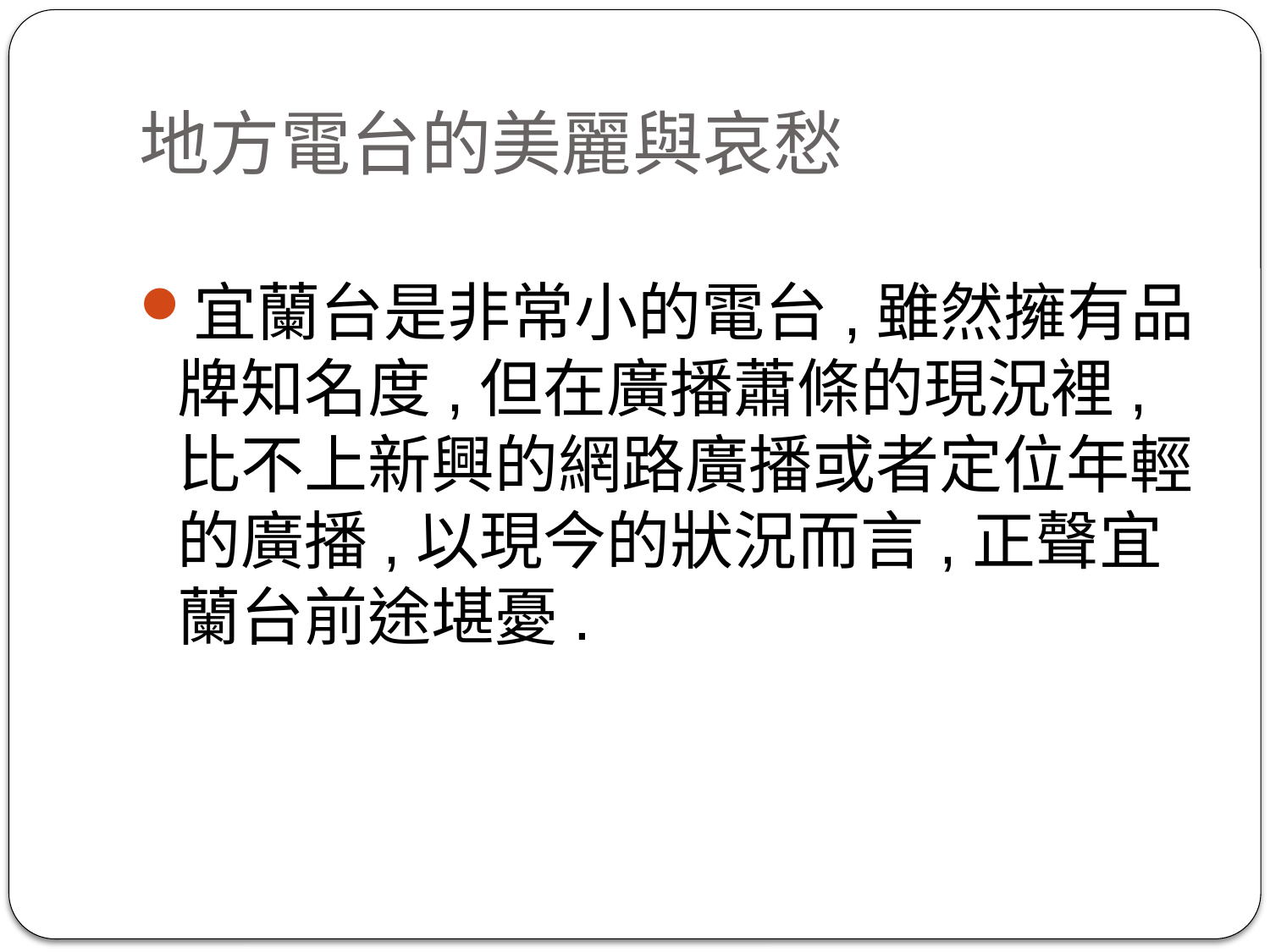

# 地方電台的美麗與哀愁

宜蘭台是非常小的電台,雖然擁有品牌知名度,但在廣播蕭條的現況裡,比不上新興的網路廣播或者定位年輕的廣播,以現今的狀況而言,正聲宜蘭台前途堪憂.